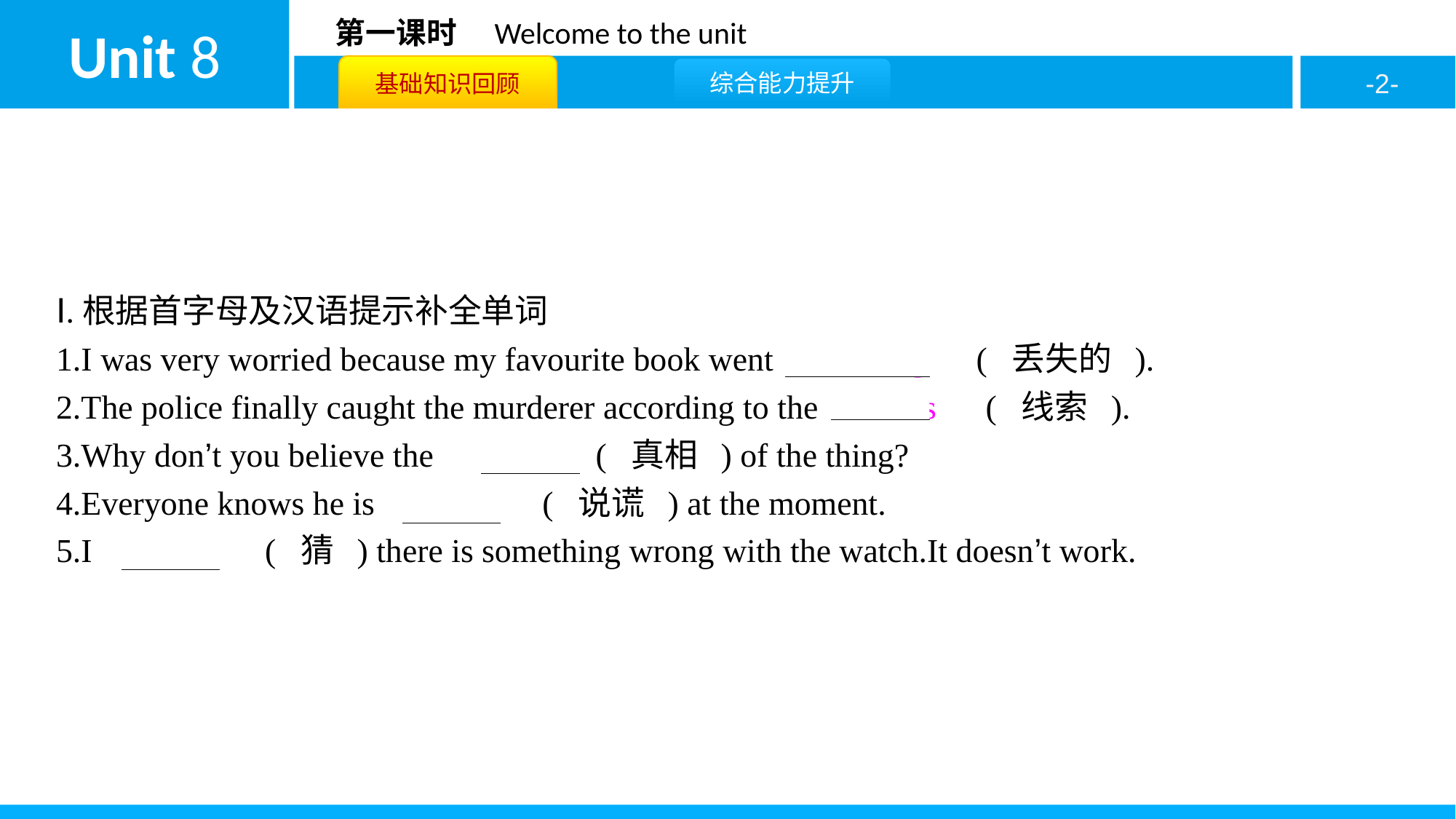

Ⅰ.根据首字母及汉语提示补全单词
1.I was very worried because my favourite book went　missing　(  丢失的  ).
2.The police finally caught the murderer according to the　clues　(  线索  ).
3.Why don’t you believe the　truth　(  真相  ) of the thing?
4.Everyone knows he is　lying　(  说谎  ) at the moment.
5.I　guess　(  猜  ) there is something wrong with the watch.It doesn’t work.